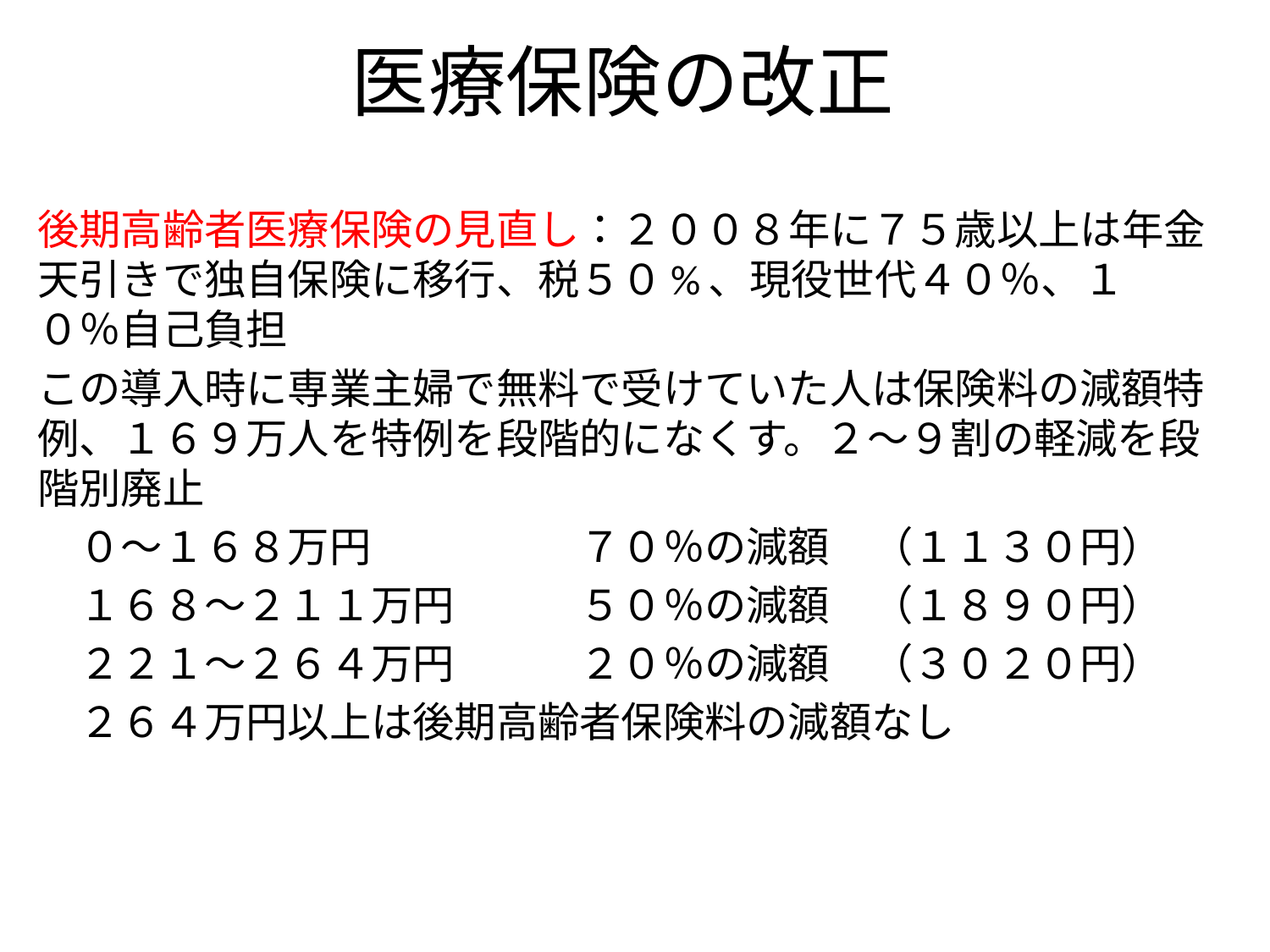

# 医療保険の改正
後期高齢者医療保険の見直し：２００８年に７５歳以上は年金天引きで独自保険に移行、税５０%、現役世代４０％、１０％自己負担
この導入時に専業主婦で無料で受けていた人は保険料の減額特例、１６９万人を特例を段階的になくす。２～９割の軽減を段階別廃止
　０～１６８万円　　　　　７０％の減額　（１１３０円）
　１６８～２１１万円　　　５０％の減額　（１８９０円）
　２２１～２６４万円　　　２０％の減額　（３０２０円）
　２６４万円以上は後期高齢者保険料の減額なし